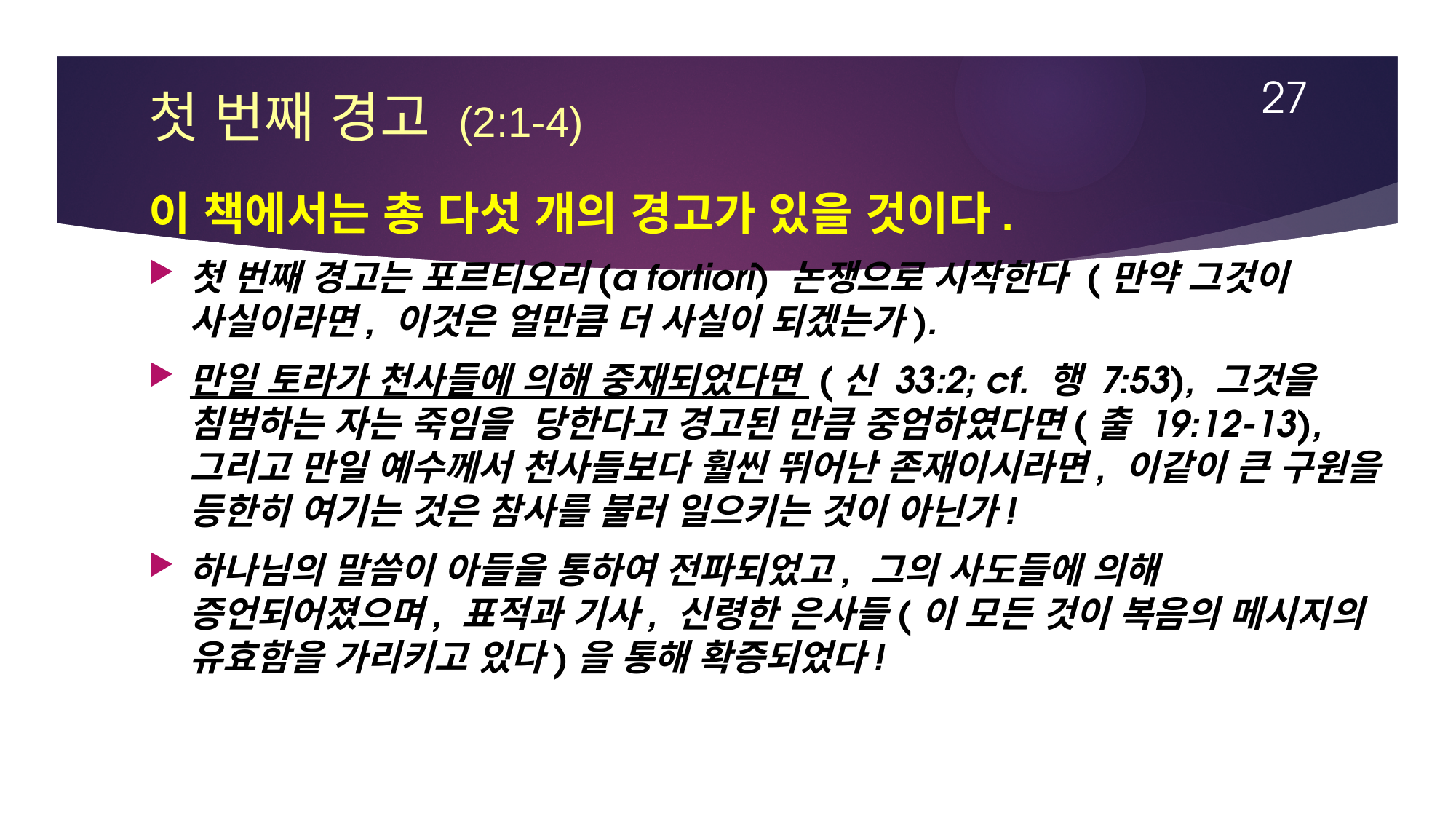

27
# 첫 번째 경고 (2:1-4)
이 책에서는 총 다섯 개의 경고가 있을 것이다.
첫 번째 경고는 포르티오리(a fortiori) 논쟁으로 시작한다 (만약 그것이 사실이라면, 이것은 얼만큼 더 사실이 되겠는가).
만일 토라가 천사들에 의해 중재되었다면 (신 33:2; cf. 행 7:53), 그것을 침범하는 자는 죽임을  당한다고 경고된 만큼 중엄하였다면(출 19:12-13), 그리고 만일 예수께서 천사들보다 훨씬 뛰어난 존재이시라면, 이같이 큰 구원을 등한히 여기는 것은 참사를 불러 일으키는 것이 아닌가!
하나님의 말씀이 아들을 통하여 전파되었고, 그의 사도들에 의해 증언되어졌으며, 표적과 기사, 신령한 은사들(이 모든 것이 복음의 메시지의 유효함을 가리키고 있다)을 통해 확증되었다!